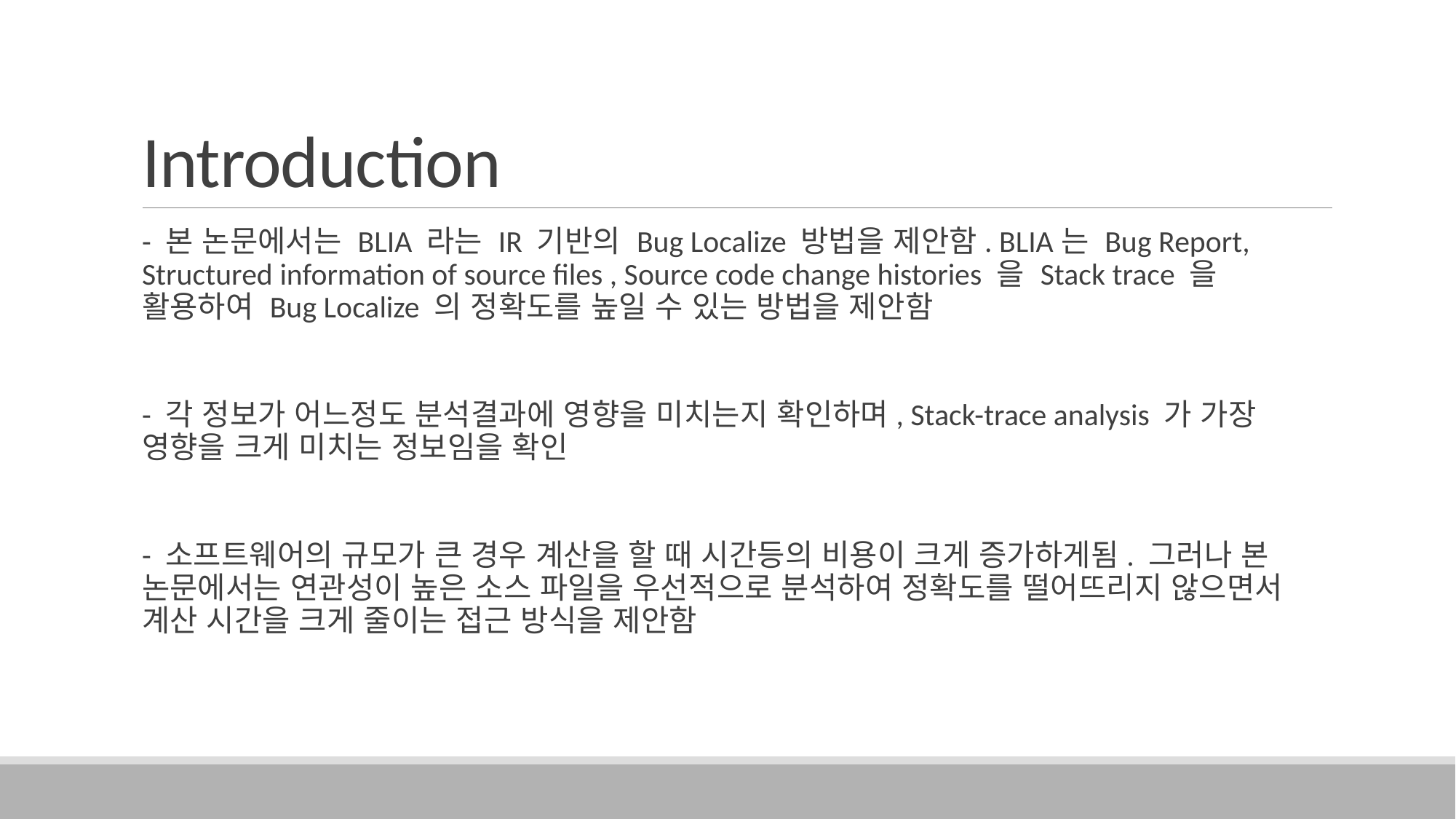

# Introduction
- 본 논문에서는 BLIA 라는 IR 기반의 Bug Localize 방법을 제안함. BLIA는 Bug Report, Structured information of source files , Source code change histories 을 Stack trace 을 활용하여 Bug Localize 의 정확도를 높일 수 있는 방법을 제안함

- 각 정보가 어느정도 분석결과에 영향을 미치는지 확인하며, Stack-trace analysis 가 가장 영향을 크게 미치는 정보임을 확인

- 소프트웨어의 규모가 큰 경우 계산을 할 때 시간등의 비용이 크게 증가하게됨. 그러나 본 논문에서는 연관성이 높은 소스 파일을 우선적으로 분석하여 정확도를 떨어뜨리지 않으면서 계산 시간을 크게 줄이는 접근 방식을 제안함